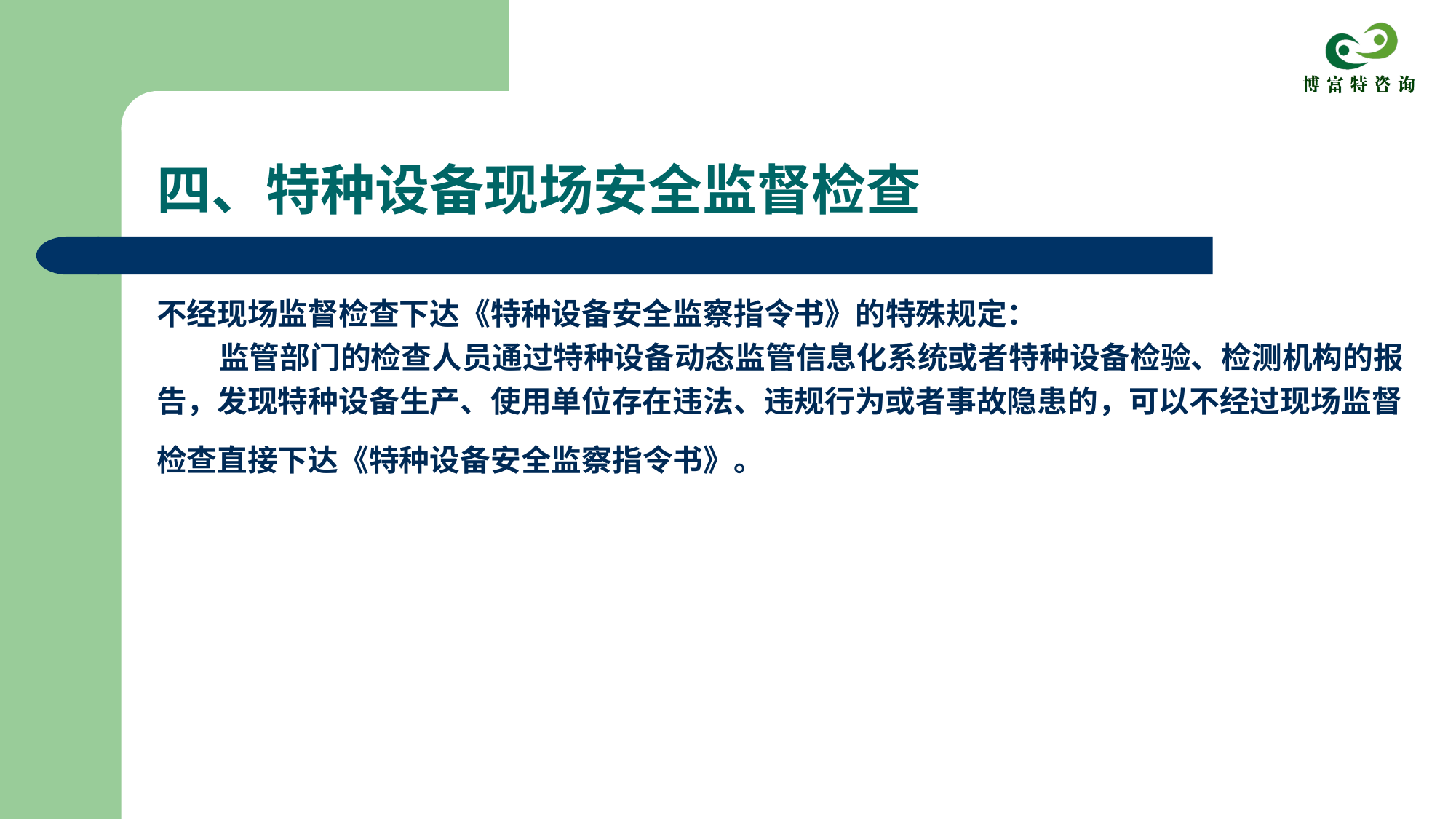

# 四、特种设备现场安全监督检查
不经现场监督检查下达《特种设备安全监察指令书》的特殊规定：
        监管部门的检查人员通过特种设备动态监管信息化系统或者特种设备检验、检测机构的报告，发现特种设备生产、使用单位存在违法、违规行为或者事故隐患的，可以不经过现场监督检查直接下达《特种设备安全监察指令书》。